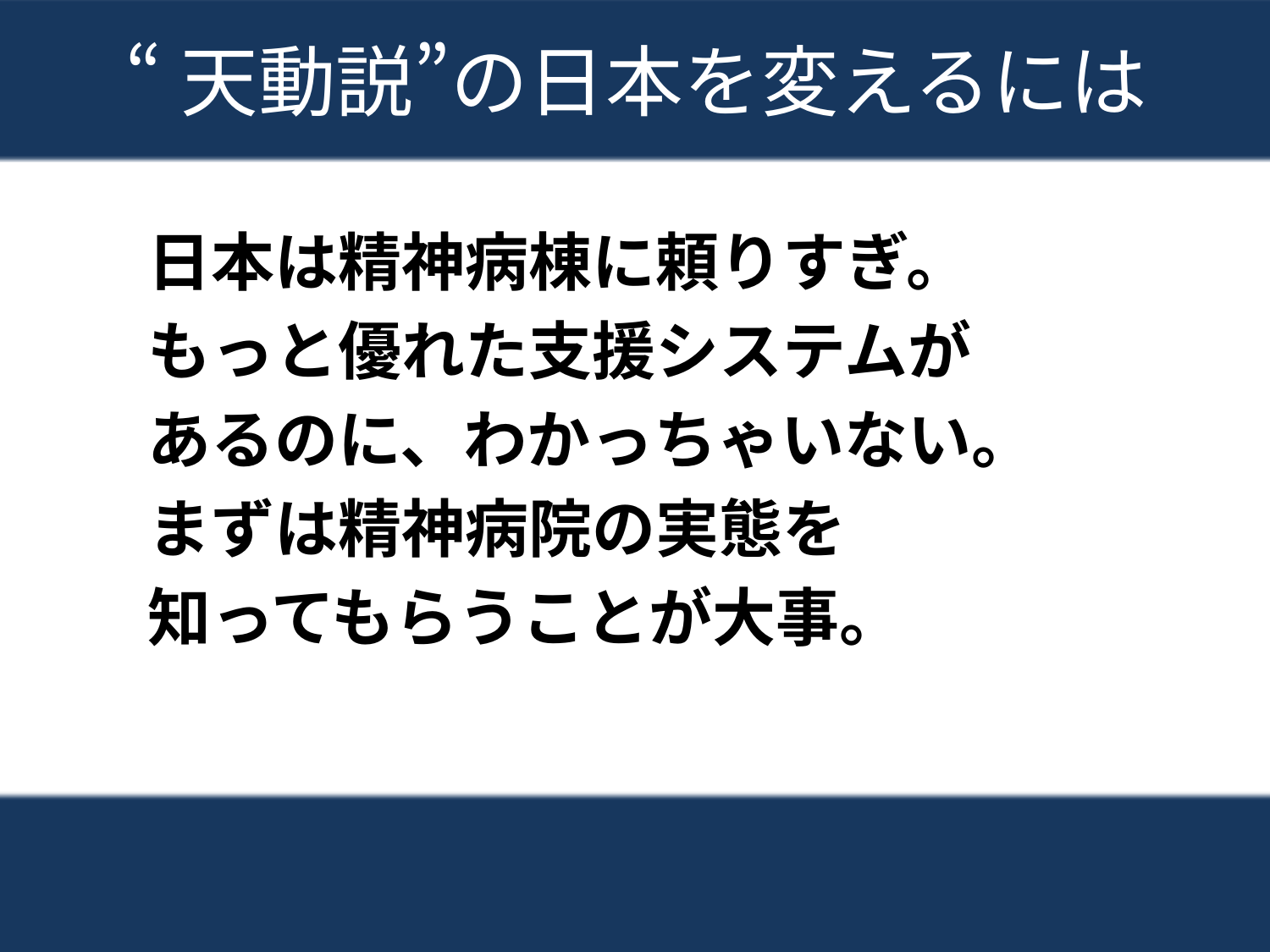

# “天動説”の日本を変えるには
日本は精神病棟に頼りすぎ。
もっと優れた支援システムが
あるのに、わかっちゃいない。
まずは精神病院の実態を
知ってもらうことが大事。